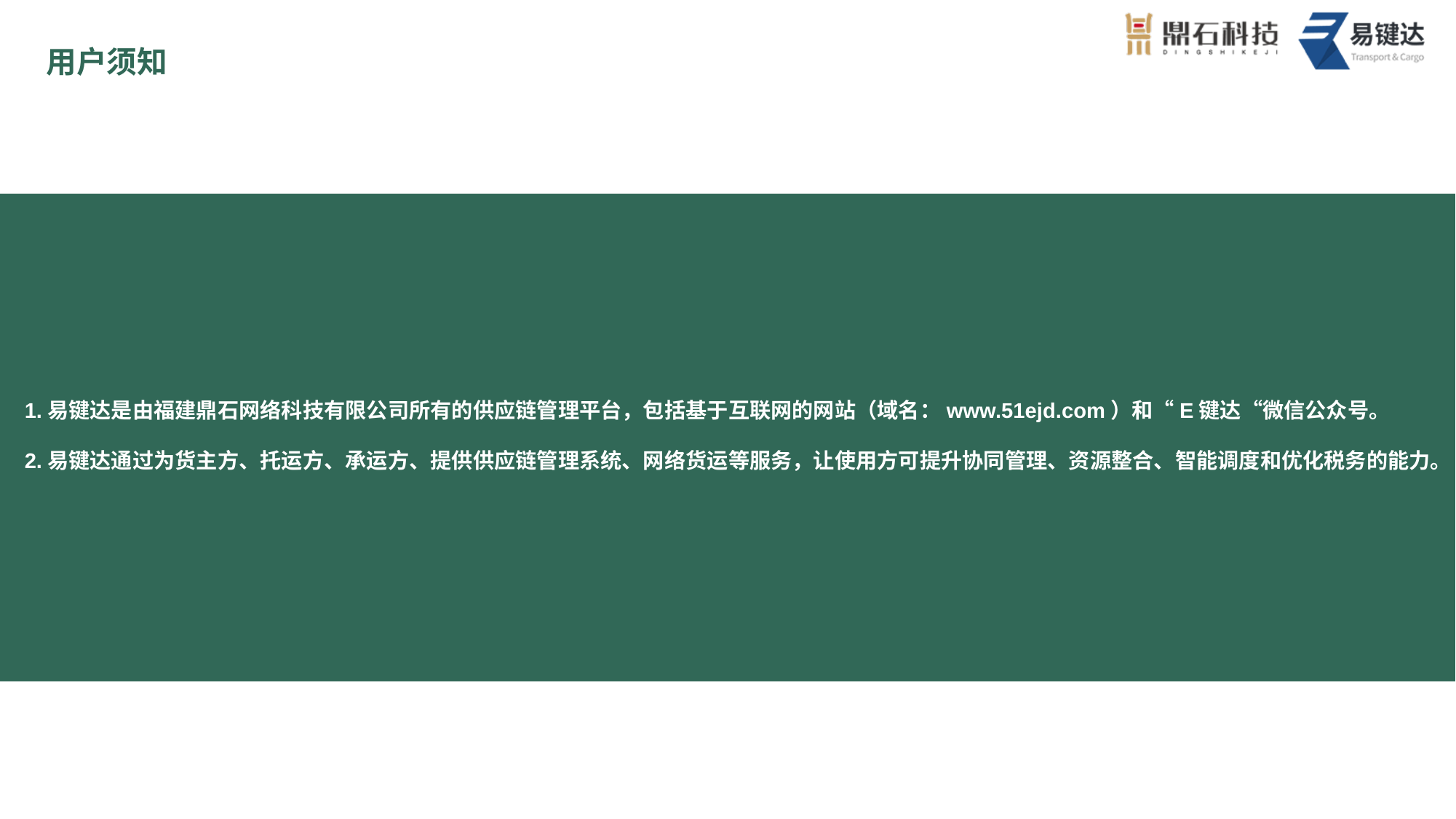

用户须知

1.易键达是由福建鼎石网络科技有限公司所有的供应链管理平台，包括基于互联网的网站（域名：www.51ejd.com）和“E键达“微信公众号。
2.易键达通过为货主方、托运方、承运方、提供供应链管理系统、网络货运等服务，让使用方可提升协同管理、资源整合、智能调度和优化税务的能力。